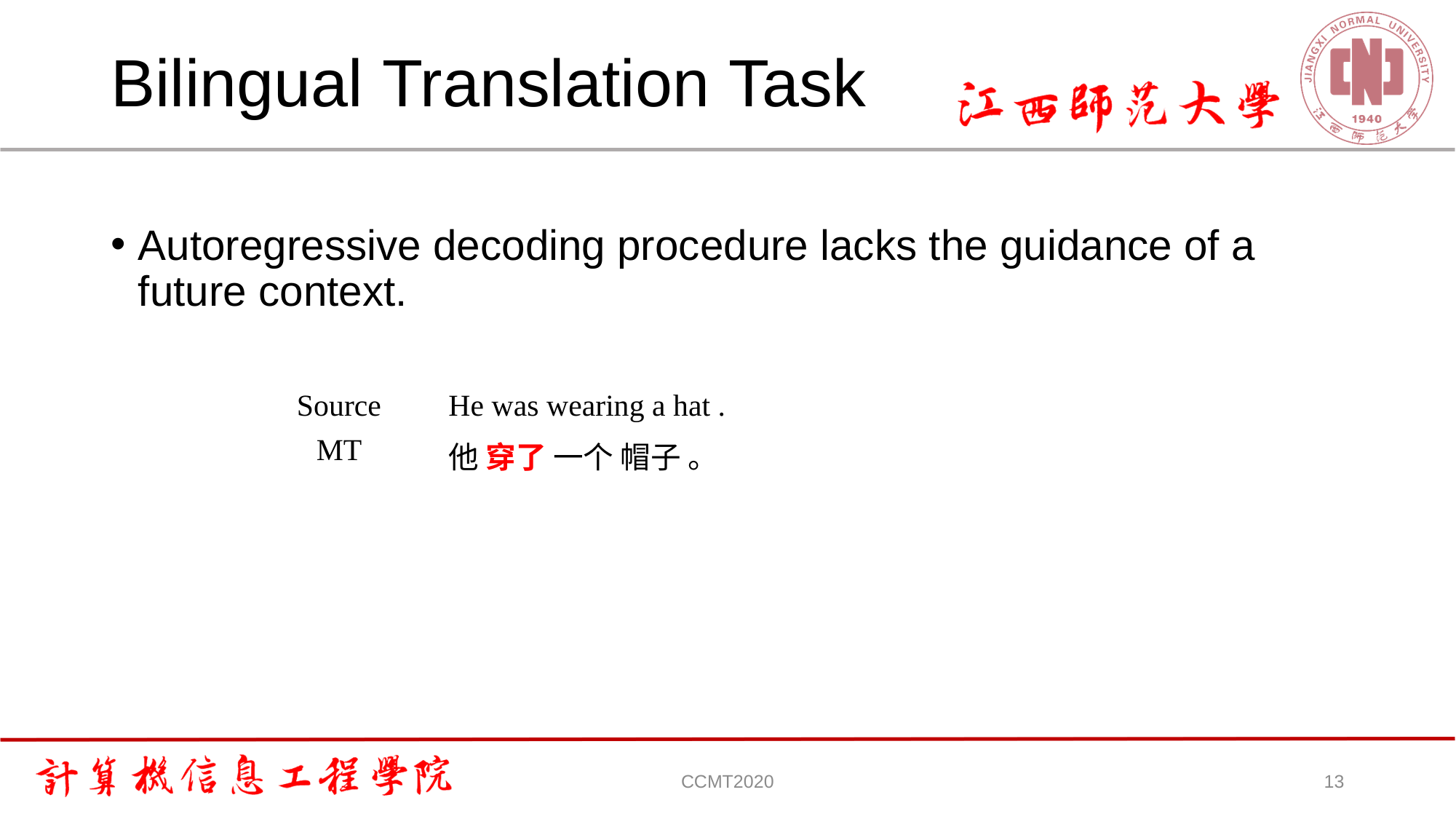

# Bilingual Translation Task
Autoregressive decoding procedure lacks the guidance of a future context.
| Source | He was wearing a hat . |
| --- | --- |
| MT | 他 穿了 一个 帽子 。 |
|  |  |

CCMT2020
13